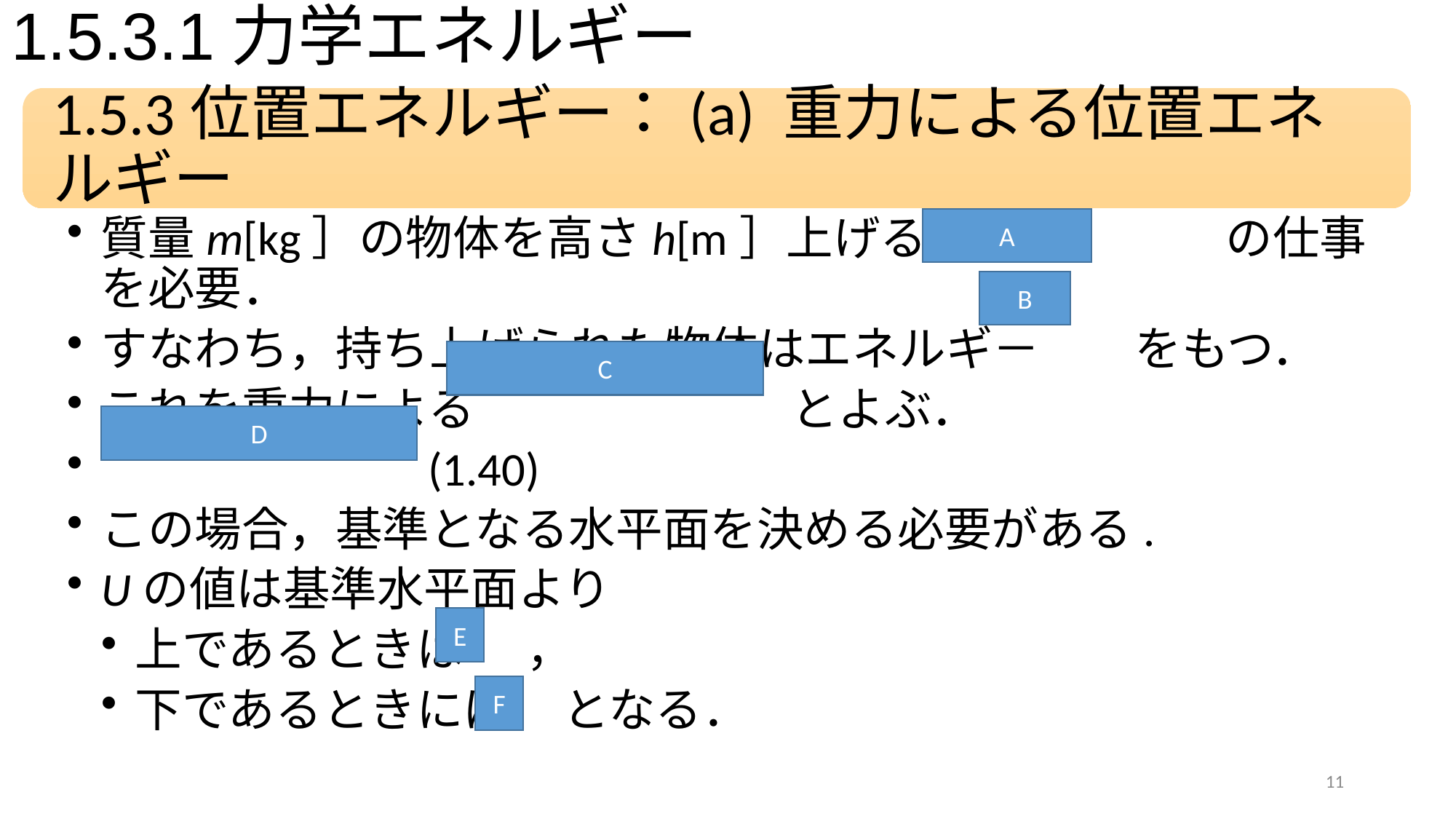

# 1.5.3.1力学エネルギー
1.5.3位置エネルギー：(a) 重力による位置エネルギー
質量m[kg］の物体を高さh[m］上げるには，               の仕事を必要．
すなわち，持ち上げられた物体はエネルギ－         をもつ．
これを重力による                              とよぶ．
                               (1.40)
この場合，基準となる水平面を決める必要がある.
Uの値は基準水平面より
上であるときは      ，
下であるときには     となる．
A
B
C
D
E
F
11